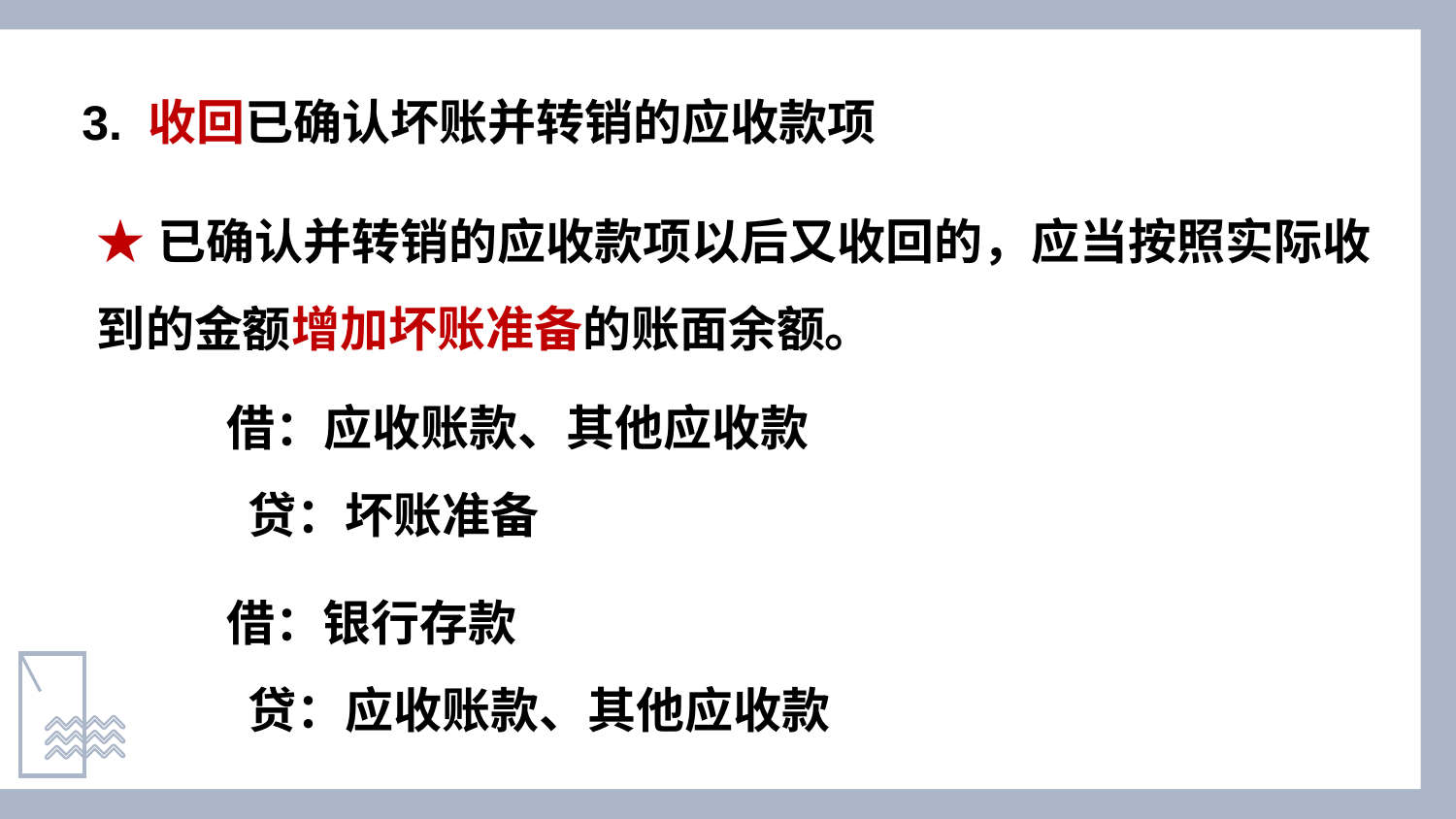

3. 收回已确认坏账并转销的应收款项
★已确认并转销的应收款项以后又收回的，应当按照实际收到的金额增加坏账准备的账面余额。
 借：应收账款、其他应收款
   贷：坏账准备
 借：银行存款
   贷：应收账款、其他应收款